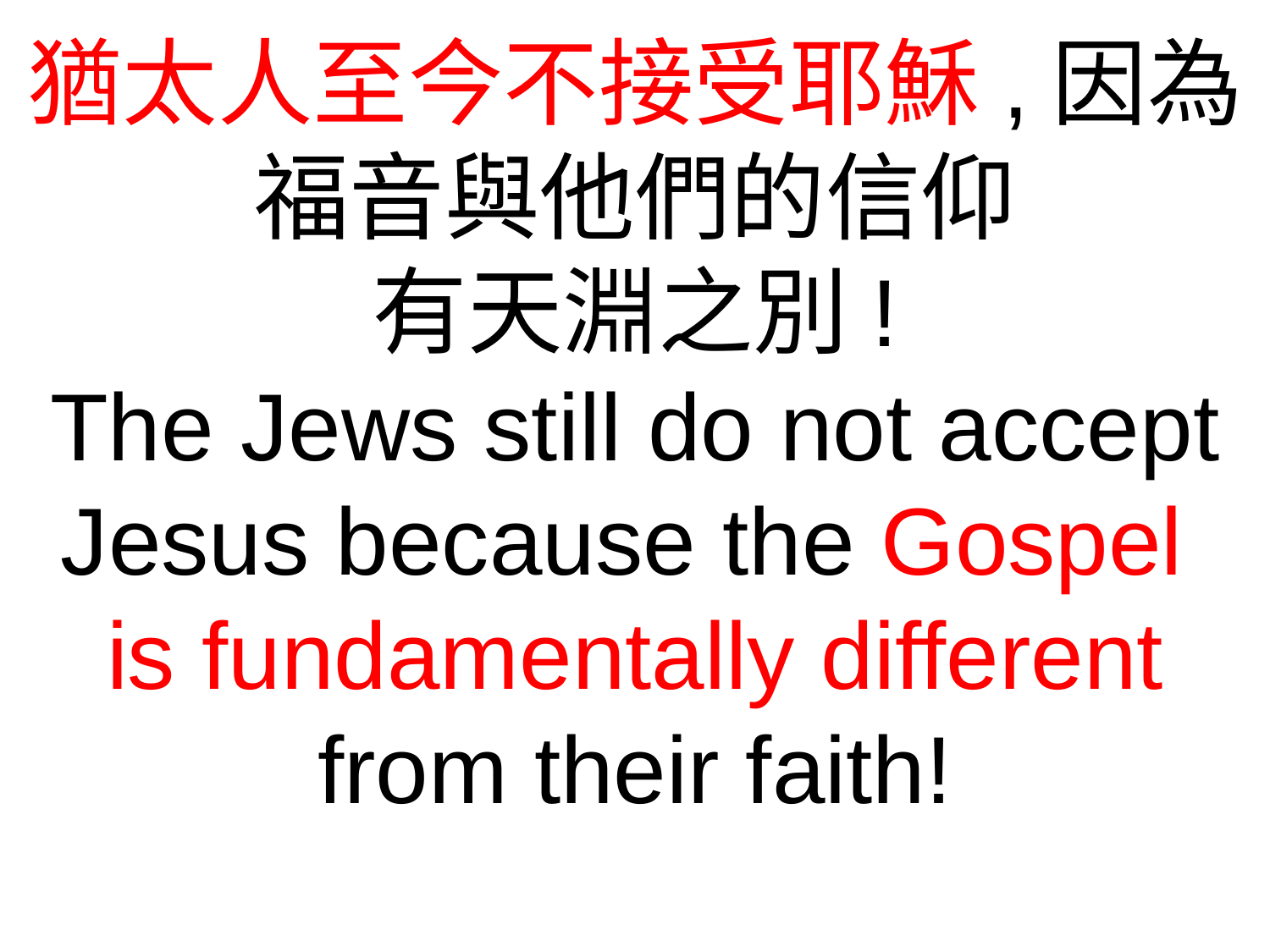

猶太人至今不接受耶穌,因為福音與他們的信仰
有天淵之別!
The Jews still do not accept Jesus because the Gospel
is fundamentally different from their faith!